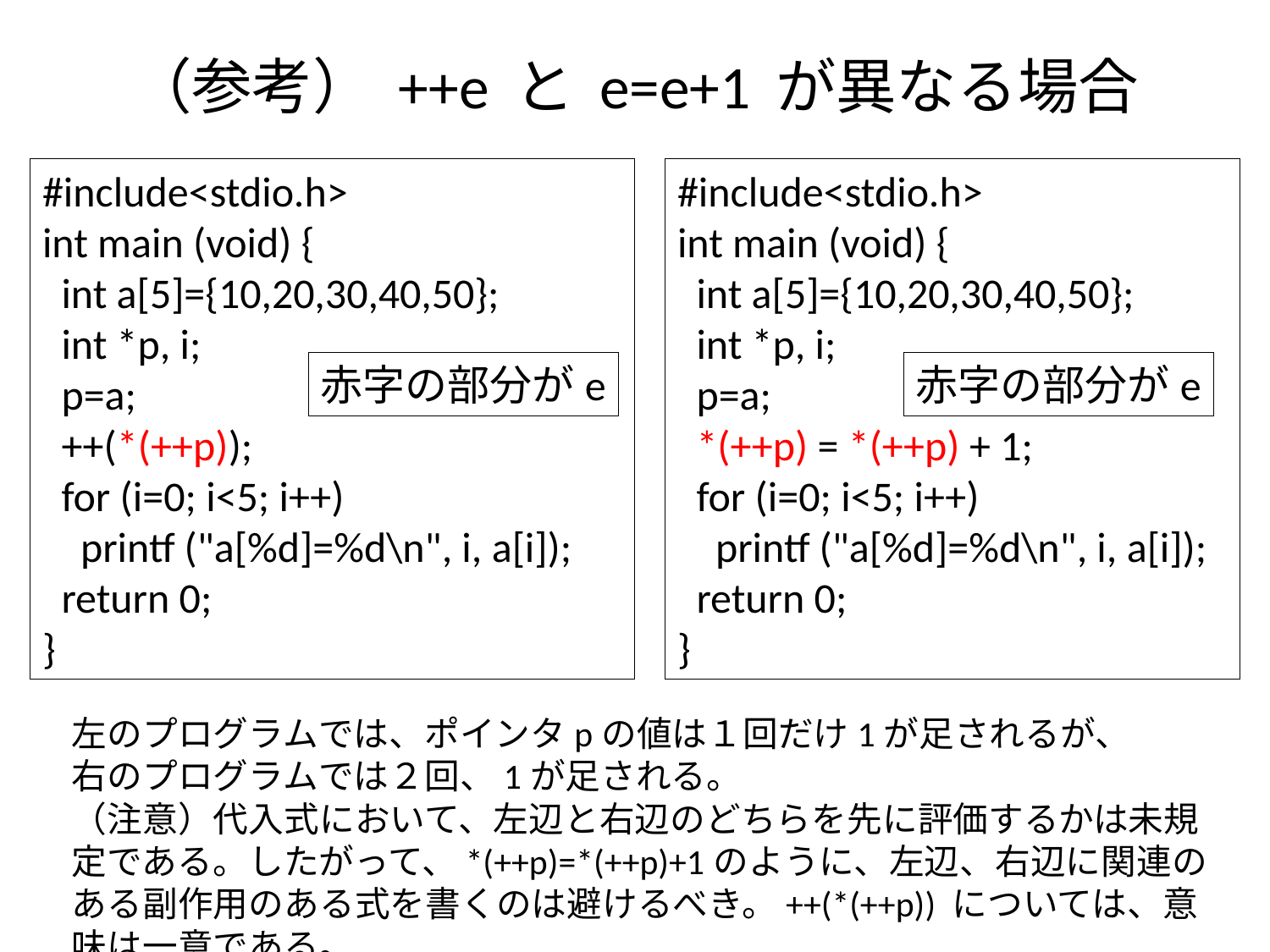

# （参考） ++e と e=e+1 が異なる場合
#include<stdio.h>
int main (void) {
  int a[5]={10,20,30,40,50};
  int *p, i;
  p=a;
  ++(*(++p));
  for (i=0; i<5; i++)
    printf ("a[%d]=%d\n", i, a[i]);
  return 0;
}
#include<stdio.h>
int main (void) {
  int a[5]={10,20,30,40,50};
  int *p, i;
  p=a;
  *(++p) = *(++p) + 1;
  for (i=0; i<5; i++)
    printf ("a[%d]=%d\n", i, a[i]);
  return 0;
}
赤字の部分がe
赤字の部分がe
左のプログラムでは、ポインタpの値は１回だけ1が足されるが、右のプログラムでは２回、1が足される。
（注意）代入式において、左辺と右辺のどちらを先に評価するかは未規定である。したがって、*(++p)=*(++p)+1のように、左辺、右辺に関連のある副作用のある式を書くのは避けるべき。++(*(++p)) については、意味は一意である。